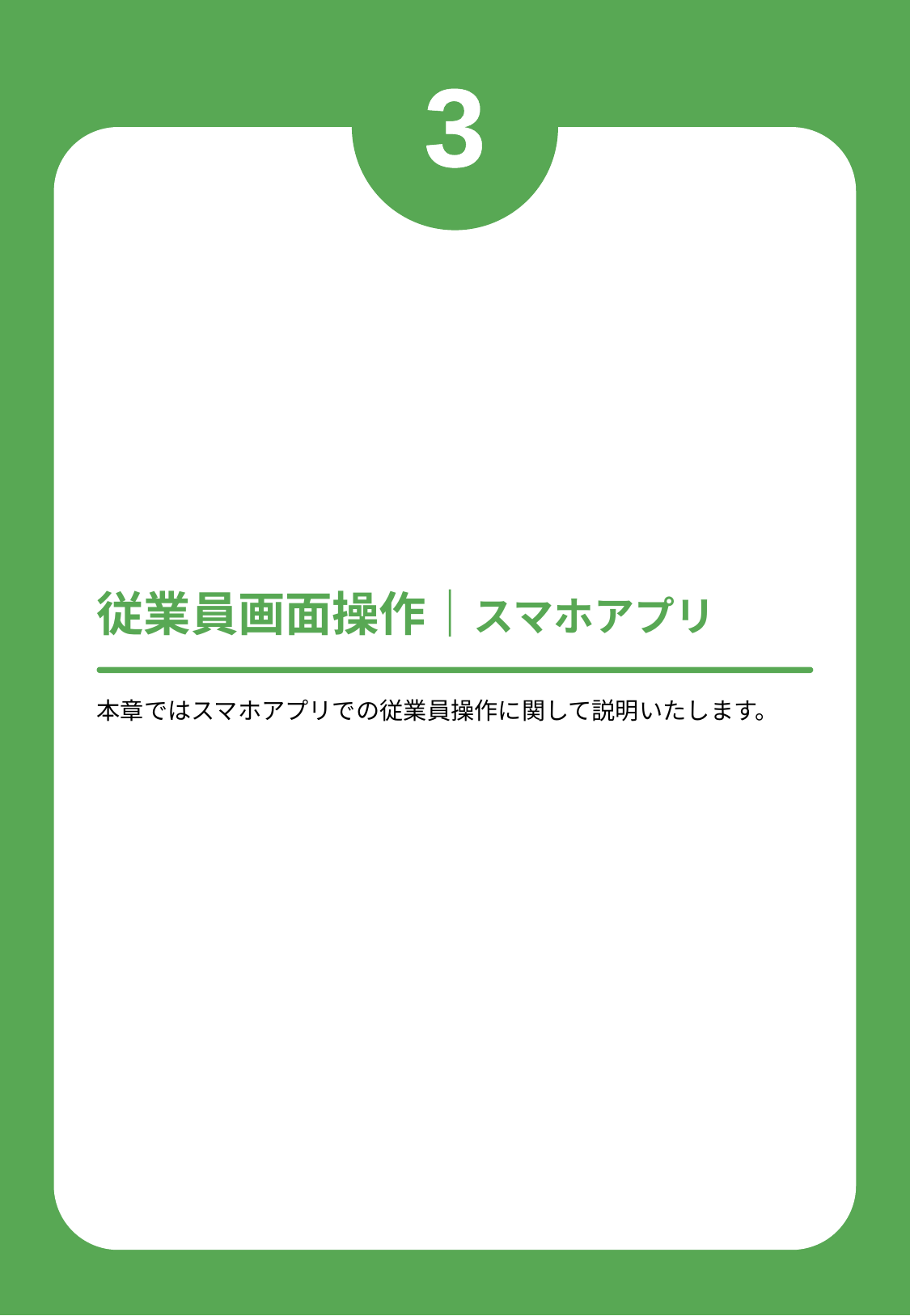

3

従業員画面操作｜スマホアプリ

本章ではスマホアプリでの従業員操作に関して説明いたします。